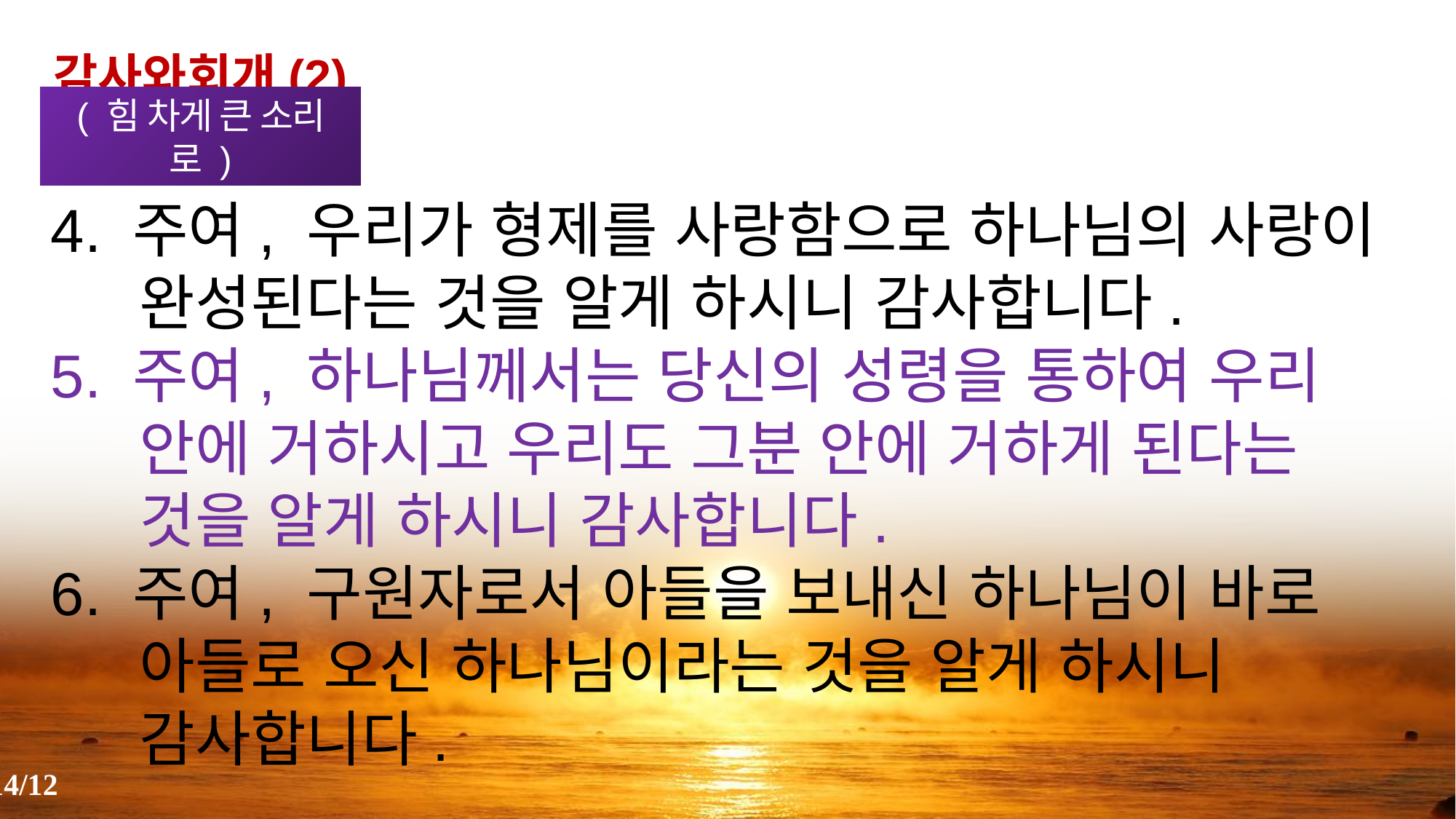

감사와회개(2)

( 힘 차게 큰 소리로 )
4. 주여, 우리가 형제를 사랑함으로 하나님의 사랑이 완성된다는 것을 알게 하시니 감사합니다.
5. 주여, 하나님께서는 당신의 성령을 통하여 우리 안에 거하시고 우리도 그분 안에 거하게 된다는 것을 알게 하시니 감사합니다.
6. 주여, 구원자로서 아들을 보내신 하나님이 바로 아들로 오신 하나님이라는 것을 알게 하시니 감사합니다.